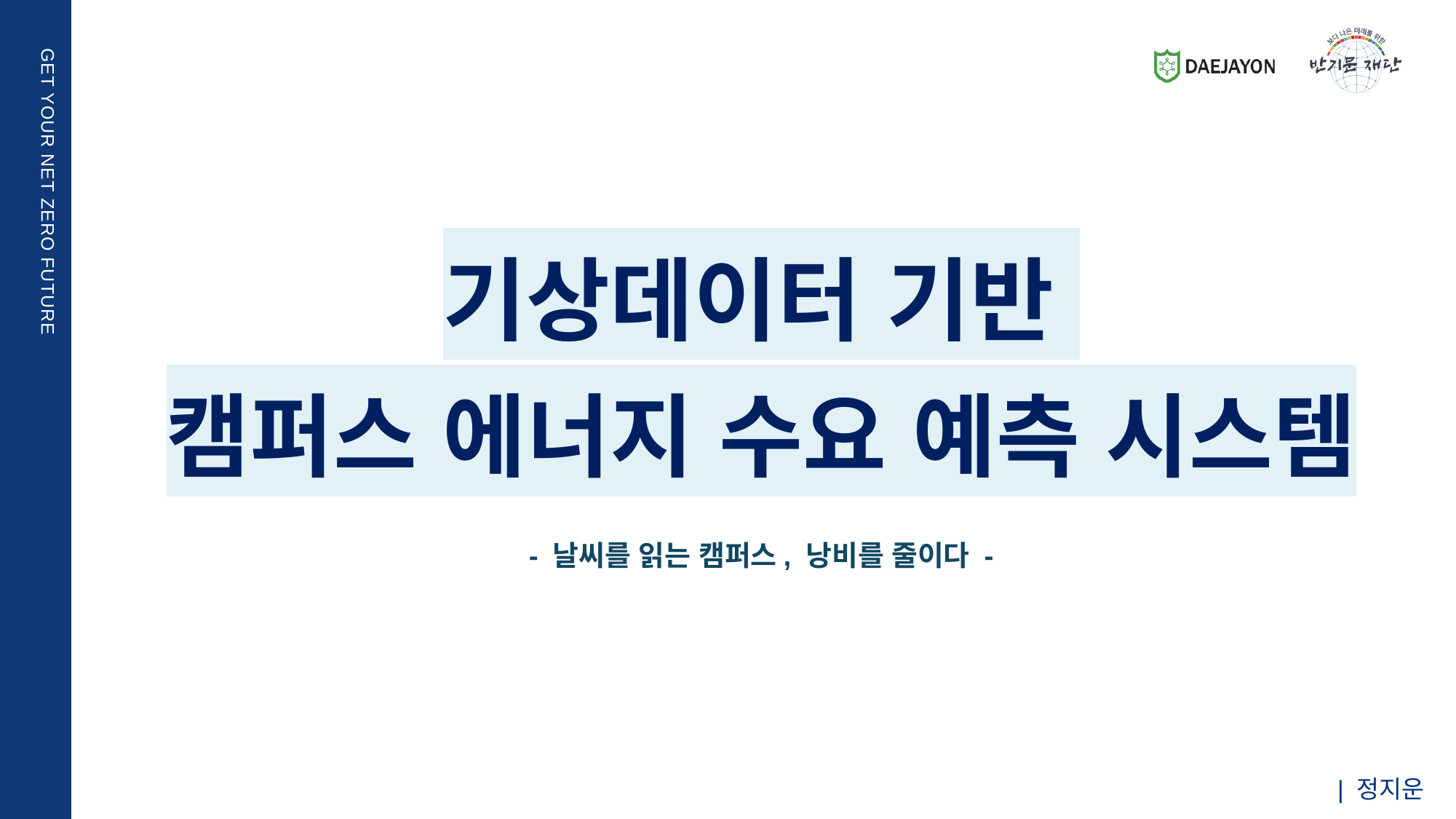

GET YOUR NET ZERO FUTURE

기상데이터 기반
캠퍼스 에너지 수요 예측 시스템
- 날씨를 읽는 캠퍼스, 낭비를 줄이다 -
| 정지운